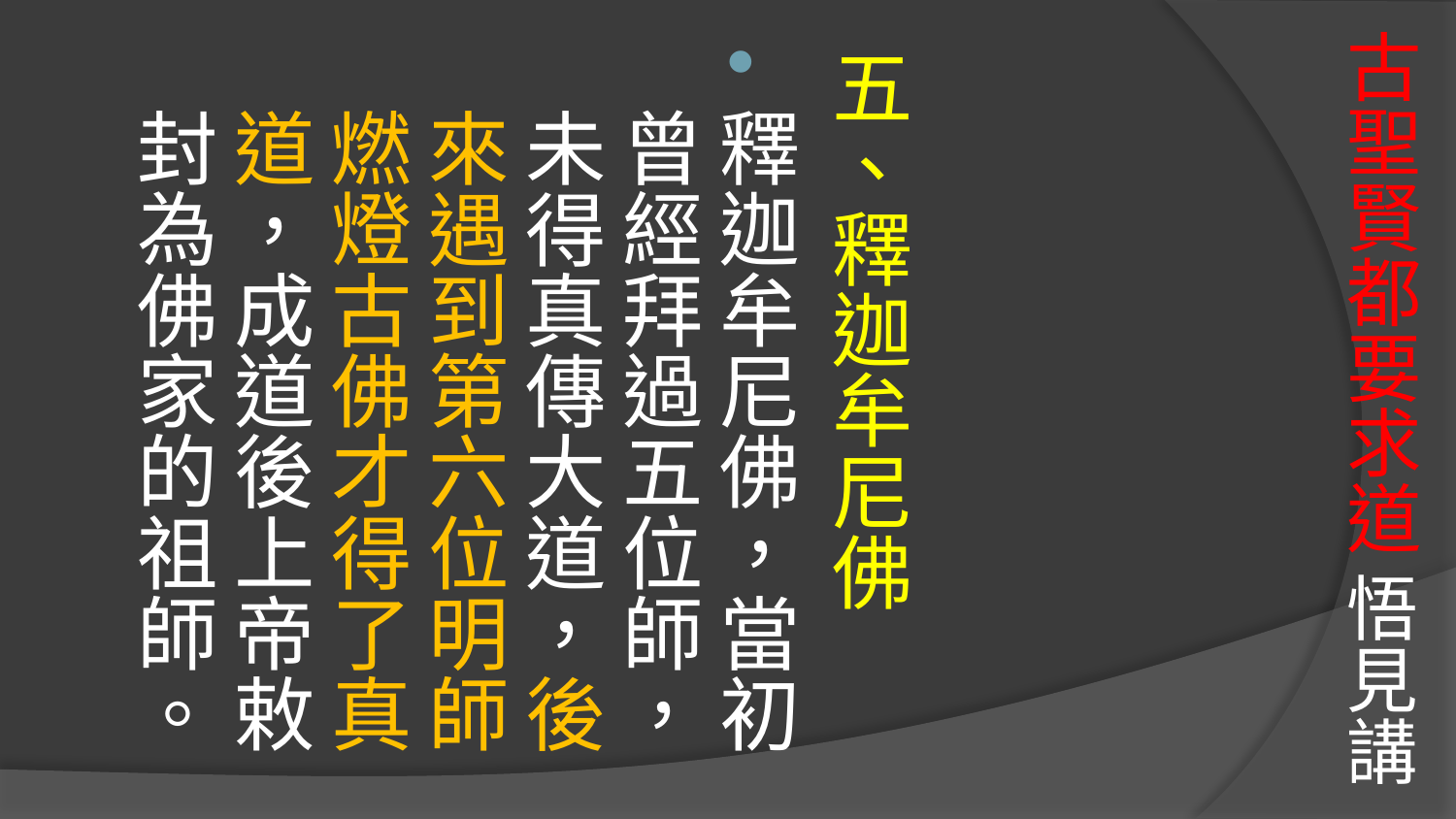

# 古聖賢都要求道 悟見講
五、釋迦牟尼佛
釋迦牟尼佛，當初曾經拜過五位師，未得真傳大道，後來遇到第六位明師燃燈古佛才得了真道，成道後上帝敕封為佛家的祖師。